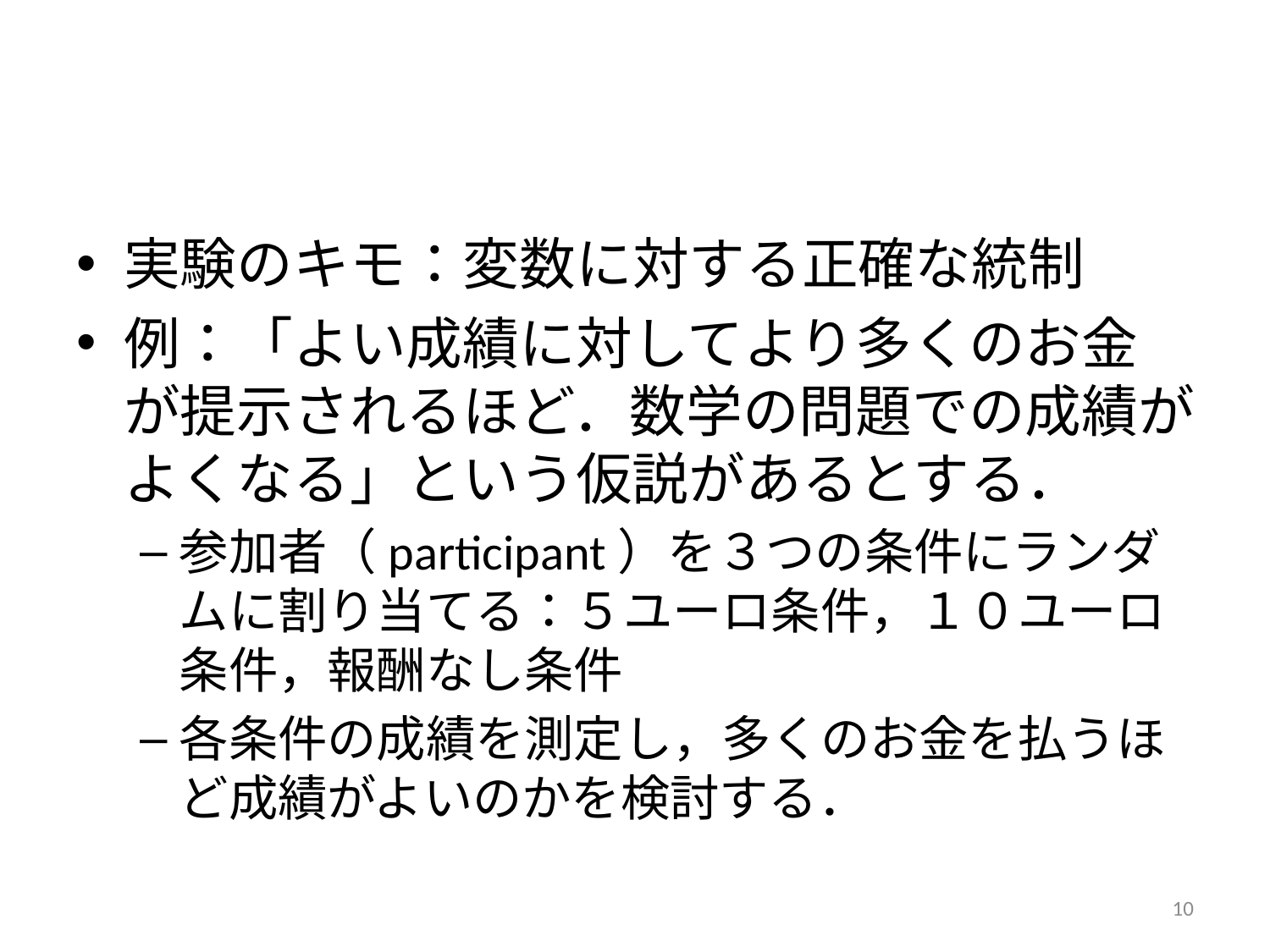

#
実験のキモ：変数に対する正確な統制
例：「よい成績に対してより多くのお金が提示されるほど．数学の問題での成績がよくなる」という仮説があるとする．
参加者（participant）を３つの条件にランダムに割り当てる：５ユーロ条件，１０ユーロ条件，報酬なし条件
各条件の成績を測定し，多くのお金を払うほど成績がよいのかを検討する．
10